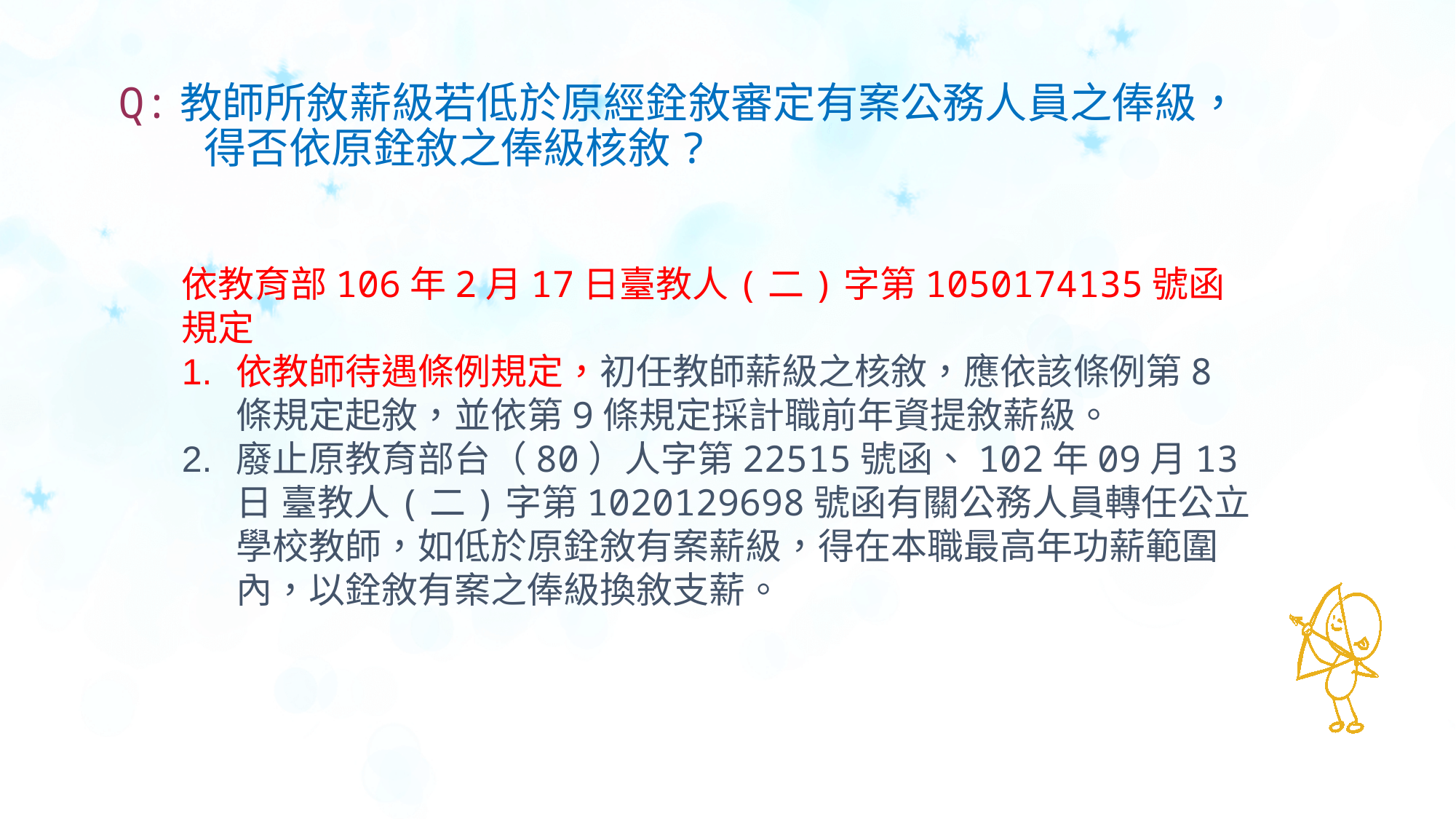

Q:教師所敘薪級若低於原經銓敘審定有案公務人員之俸級，得否依原銓敘之俸級核敘?

依教育部106年2月17日臺教人(二)字第1050174135號函規定
依教師待遇條例規定，初任教師薪級之核敘，應依該條例第8條規定起敘，並依第9條規定採計職前年資提敘薪級。
廢止原教育部台（80）人字第22515號函、102年09月13日 臺教人(二)字第1020129698號函有關公務人員轉任公立學校教師，如低於原銓敘有案薪級，得在本職最高年功薪範圍內，以銓敘有案之俸級換敘支薪。